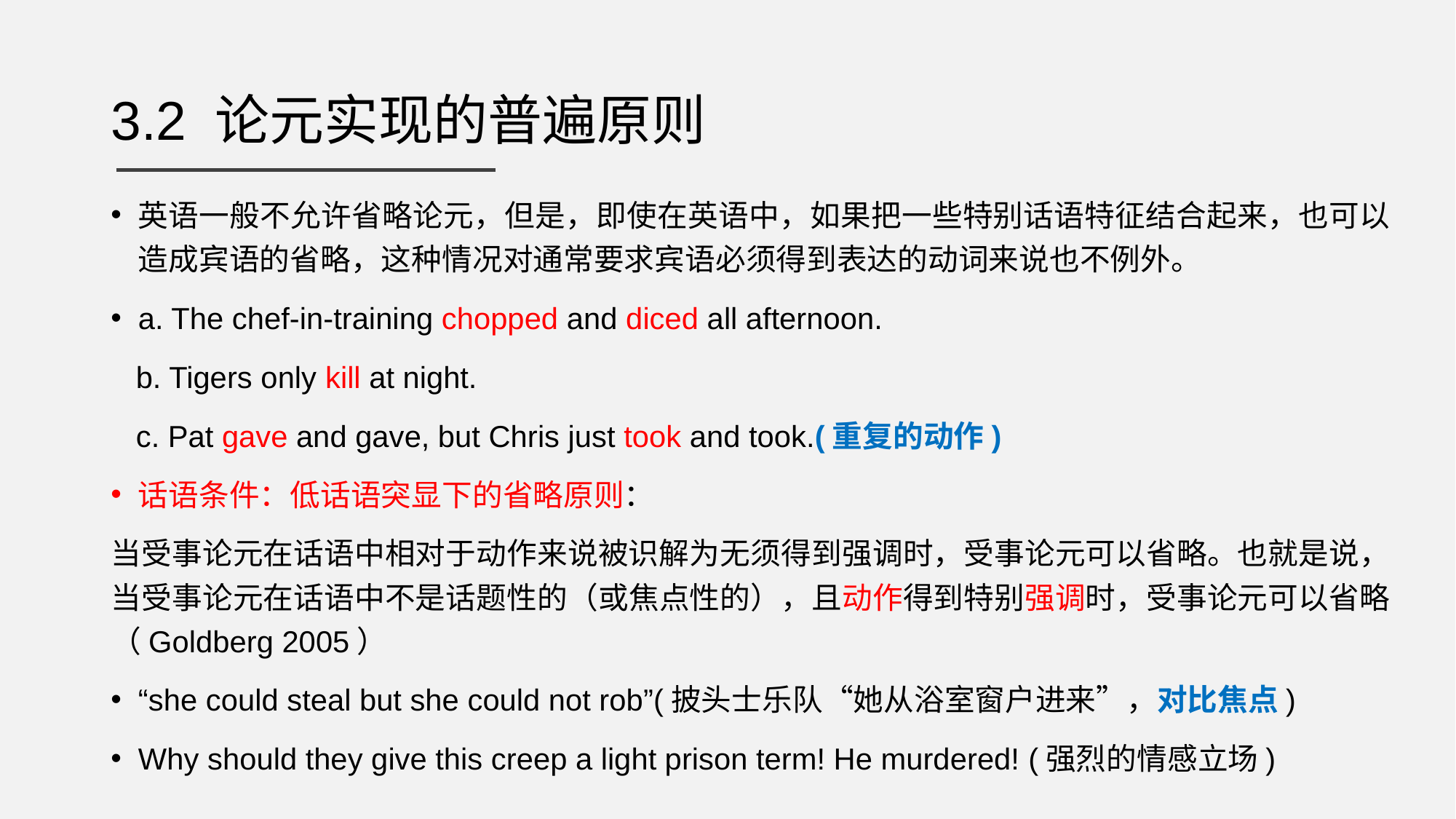

# 3.2 论元实现的普遍原则
英语一般不允许省略论元，但是，即使在英语中，如果把一些特别话语特征结合起来，也可以造成宾语的省略，这种情况对通常要求宾语必须得到表达的动词来说也不例外。
a. The chef-in-training chopped and diced all afternoon.
   b. Tigers only kill at night.
   c. Pat gave and gave, but Chris just took and took.(重复的动作)
话语条件：低话语突显下的省略原则：
当受事论元在话语中相对于动作来说被识解为无须得到强调时，受事论元可以省略。也就是说，当受事论元在话语中不是话题性的（或焦点性的），且动作得到特别强调时，受事论元可以省略（Goldberg 2005）
“she could steal but she could not rob”(披头士乐队“她从浴室窗户进来”，对比焦点)
Why should they give this creep a light prison term! He murdered! (强烈的情感立场)